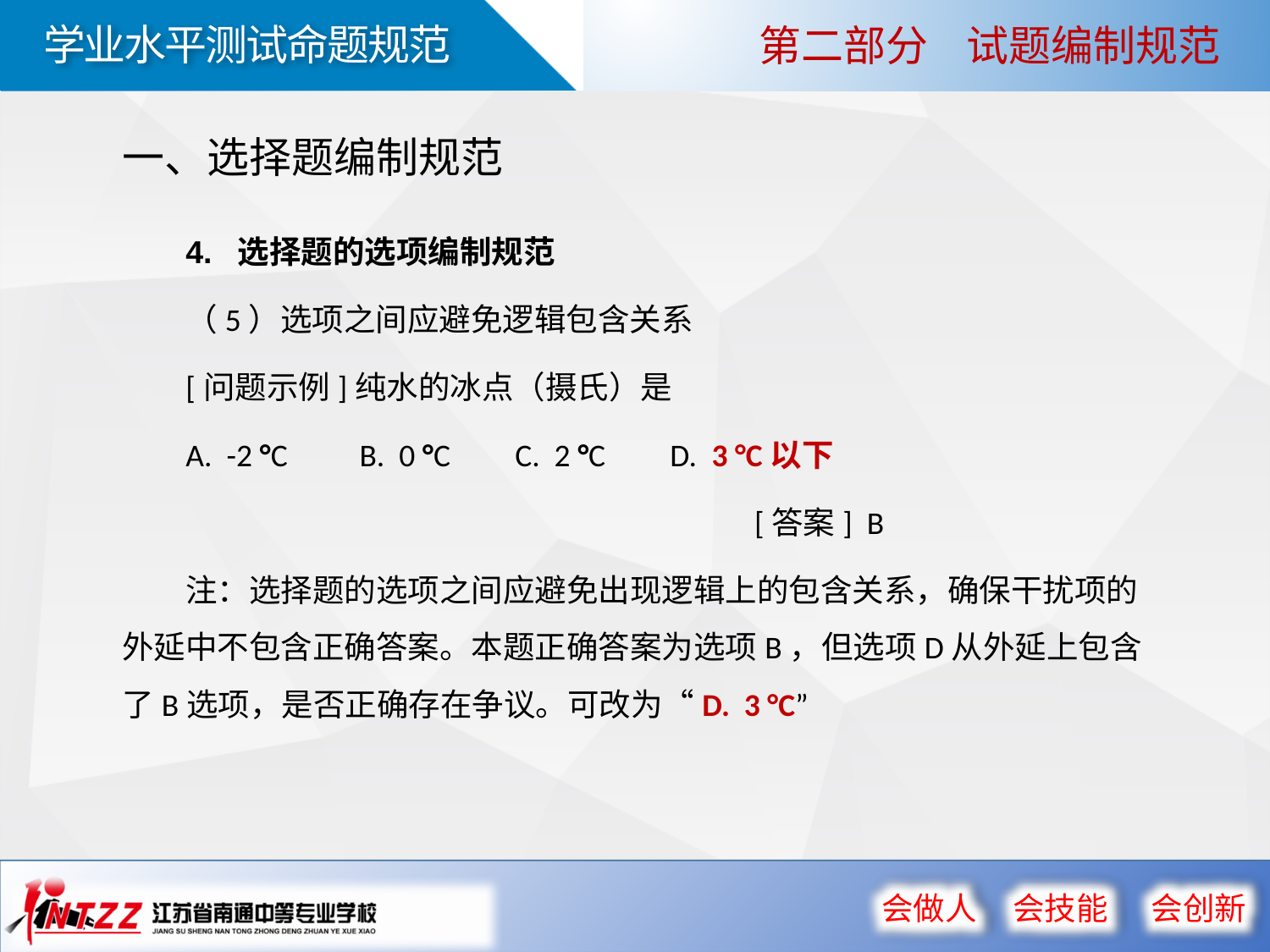

第二部分    试题编制规范
一、选择题编制规范
4.  选择题的选项编制规范
（5）选项之间应避免逻辑包含关系
[问题示例]纯水的冰点（摄氏）是
A.  -2 °C          B.  0 °C         C.  2 °C         D.  3 °C以下
                                                                               [答案]  B
注：选择题的选项之间应避免出现逻辑上的包含关系，确保干扰项的外延中不包含正确答案。本题正确答案为选项B，但选项D从外延上包含了B选项，是否正确存在争议。可改为“D.  3 °C”